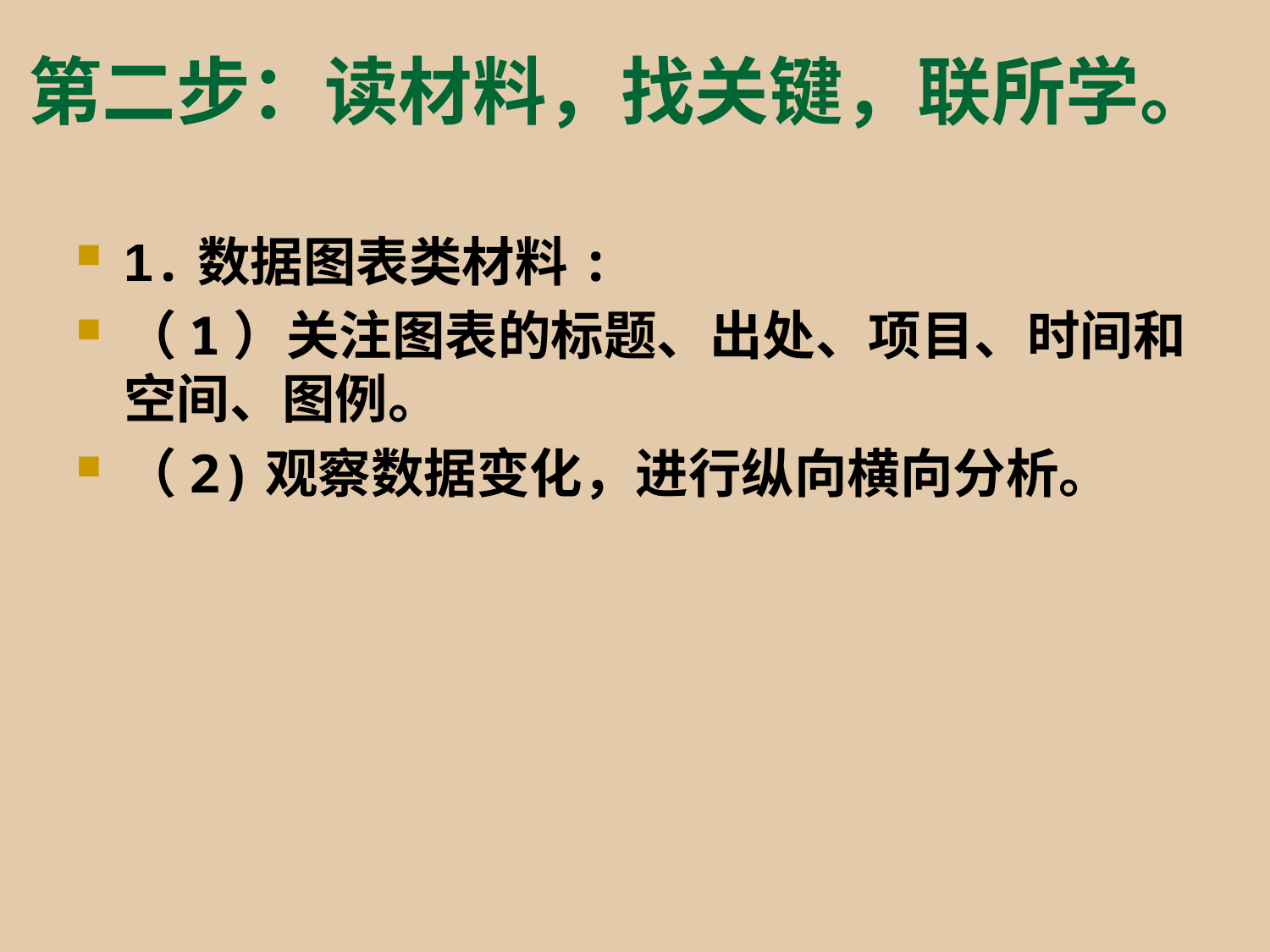

# 第二步：读材料，找关键，联所学。
1.数据图表类材料:
（1）关注图表的标题、出处、项目、时间和空间、图例。
（2)观察数据变化，进行纵向横向分析。